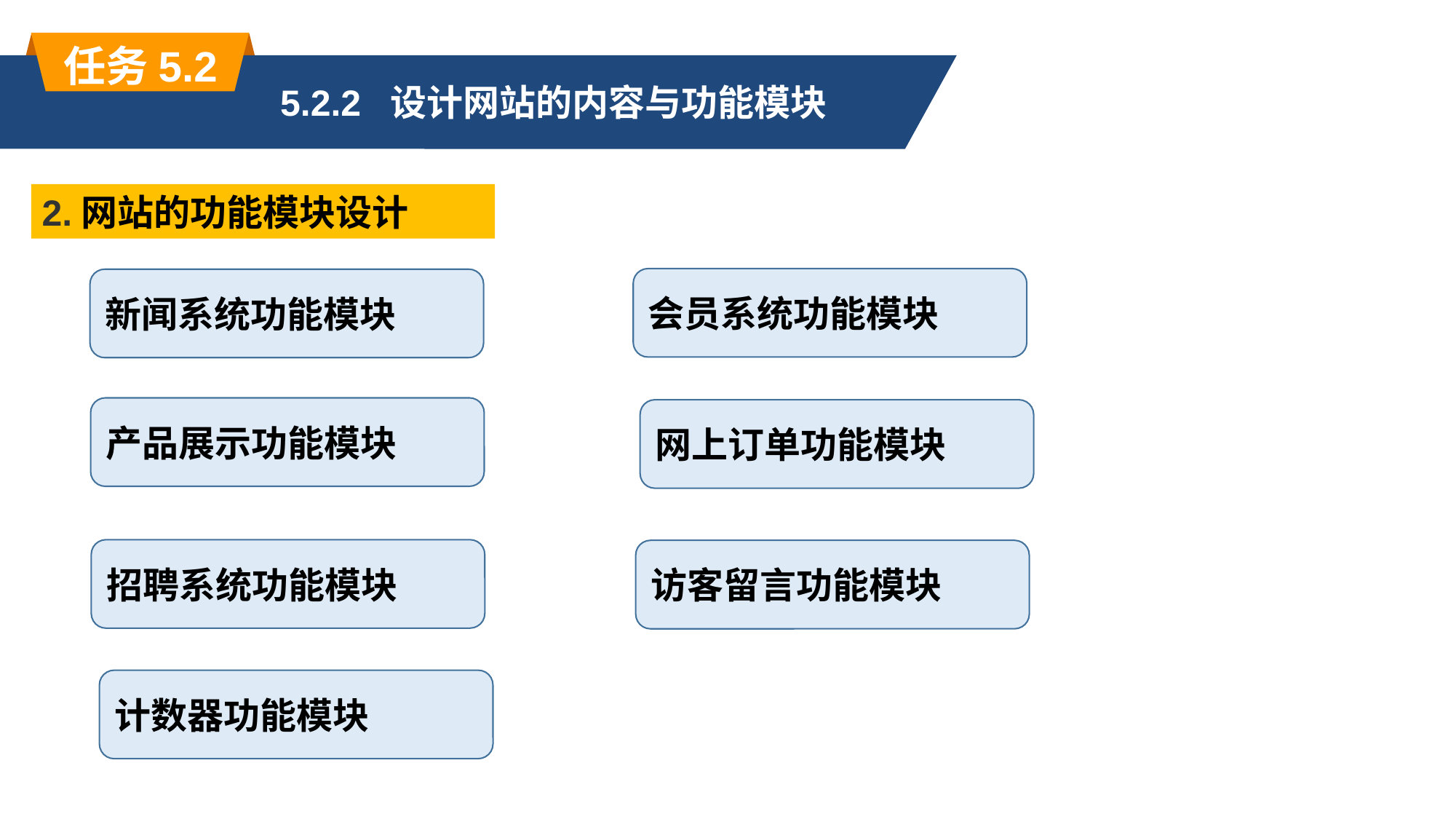

任务5.2

5.2.2  设计网站的内容与功能模块
2.网站的功能模块设计
会员系统功能模块
新闻系统功能模块
产品展示功能模块
网上订单功能模块
招聘系统功能模块
访客留言功能模块
计数器功能模块